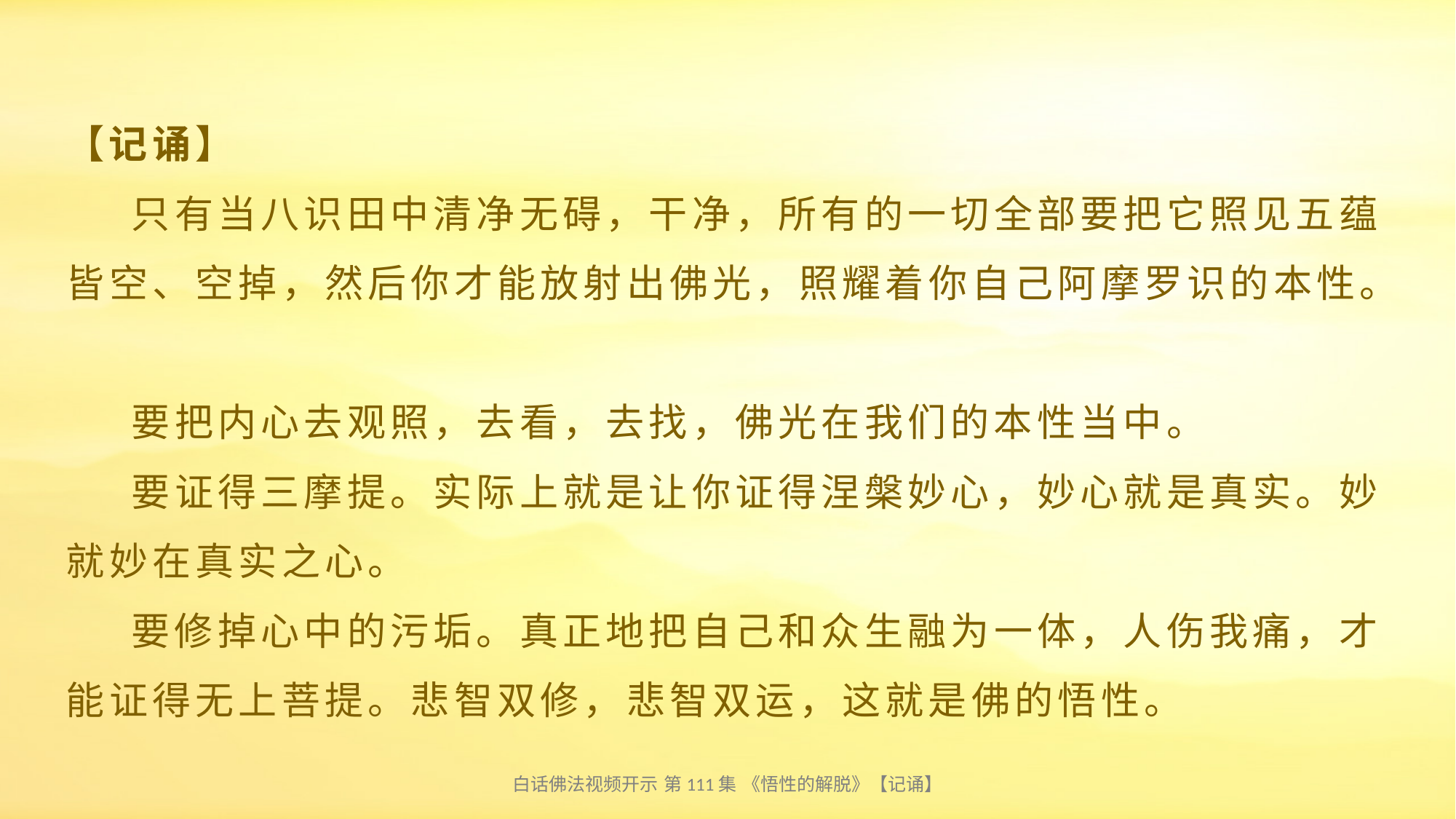

# 【记诵】 只有当八识田中清净无碍，干净，所有的一切全部要把它照见五蕴皆空、空掉，然后你才能放射出佛光，照耀着你自己阿摩罗识的本性。 要把内心去观照，去看，去找，佛光在我们的本性当中。 要证得三摩提。实际上就是让你证得涅槃妙心，妙心就是真实。妙就妙在真实之心。 要修掉心中的污垢。真正地把自己和众生融为一体，人伤我痛，才能证得无上菩提。悲智双修，悲智双运，这就是佛的悟性。
白话佛法视频开示 第111集 《悟性的解脱》【记诵】